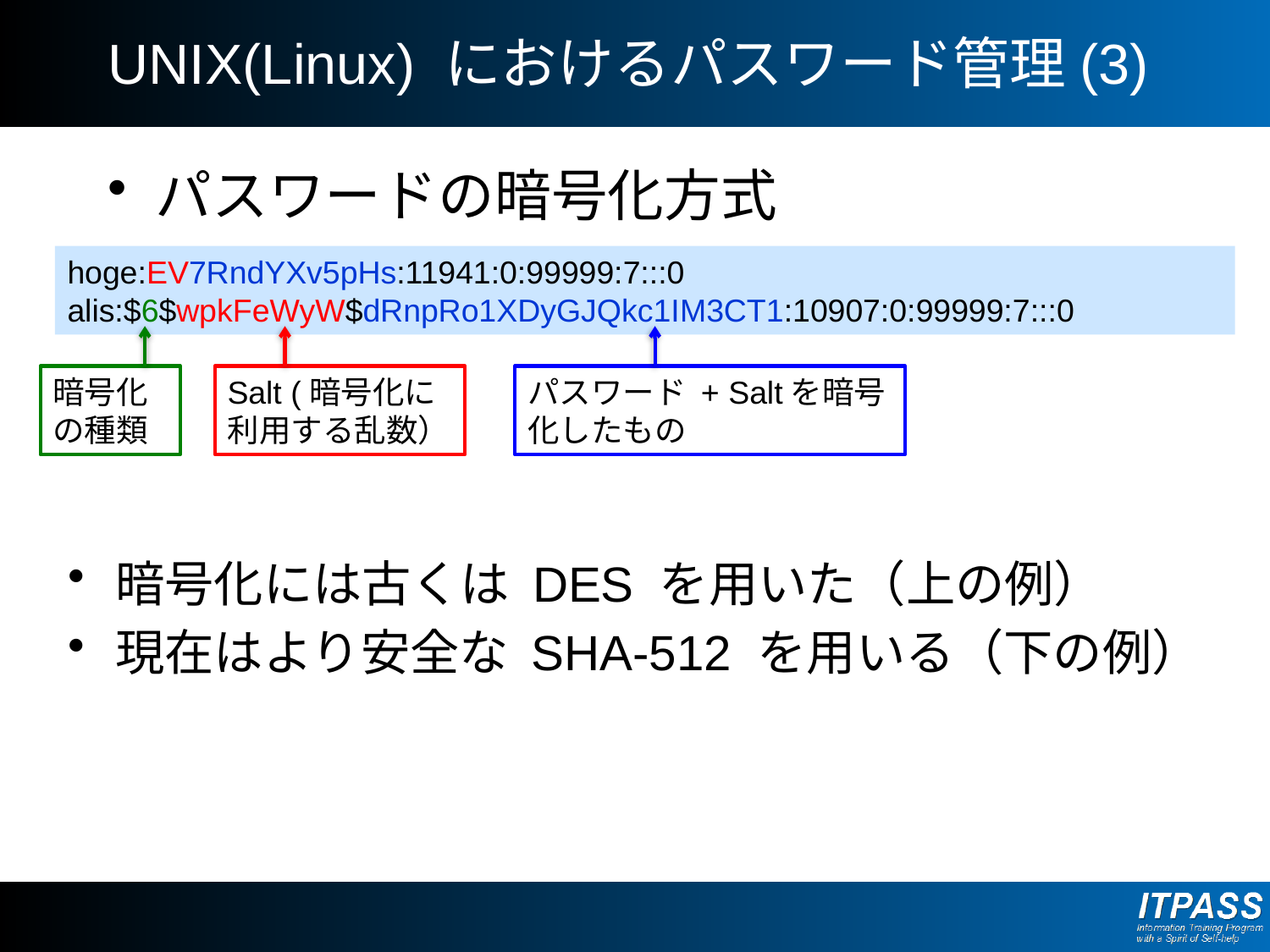

# UNIX(Linux) におけるパスワード管理(3)
パスワードの暗号化方式

hoge:EV7RndYXv5pHs:11941:0:99999:7:::0
alis:$6$wpkFeWyW$dRnpRo1XDyGJQkc1IM3CT1:10907:0:99999:7:::0
暗号化の種類
Salt (暗号化に利用する乱数）
パスワード + Saltを暗号化したもの
暗号化には古くは DES を用いた（上の例）
現在はより安全な SHA-512 を用いる（下の例）